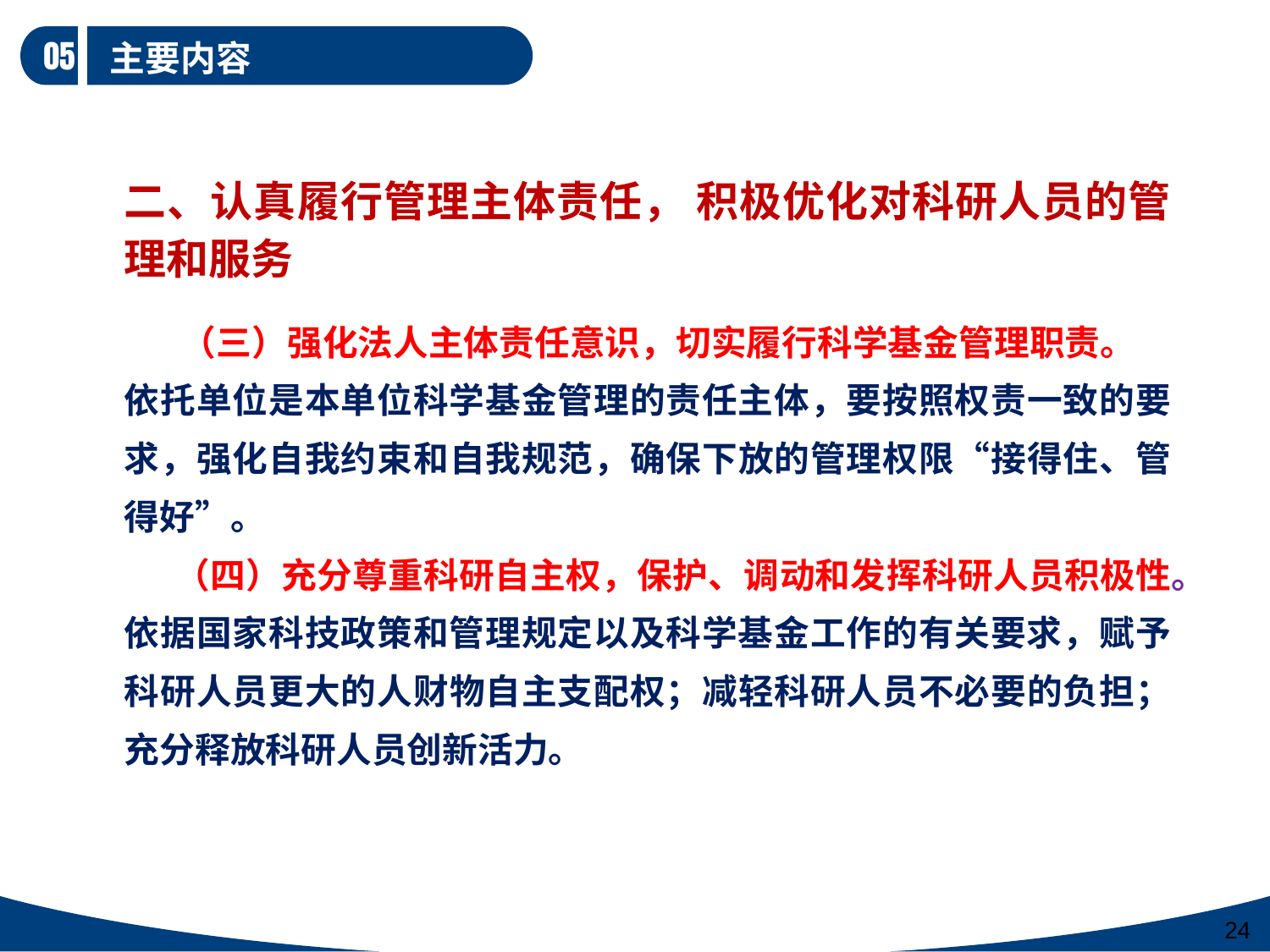

主要内容
05
二、认真履行管理主体责任， 积极优化对科研人员的管理和服务
      （三）强化法人主体责任意识，切实履行科学基金管理职责。
依托单位是本单位科学基金管理的责任主体，要按照权责一致的要求，强化自我约束和自我规范，确保下放的管理权限“接得住、管得好”。
     （四）充分尊重科研自主权，保护、调动和发挥科研人员积极性。
依据国家科技政策和管理规定以及科学基金工作的有关要求，赋予科研人员更大的人财物自主支配权；减轻科研人员不必要的负担；充分释放科研人员创新活力。

24